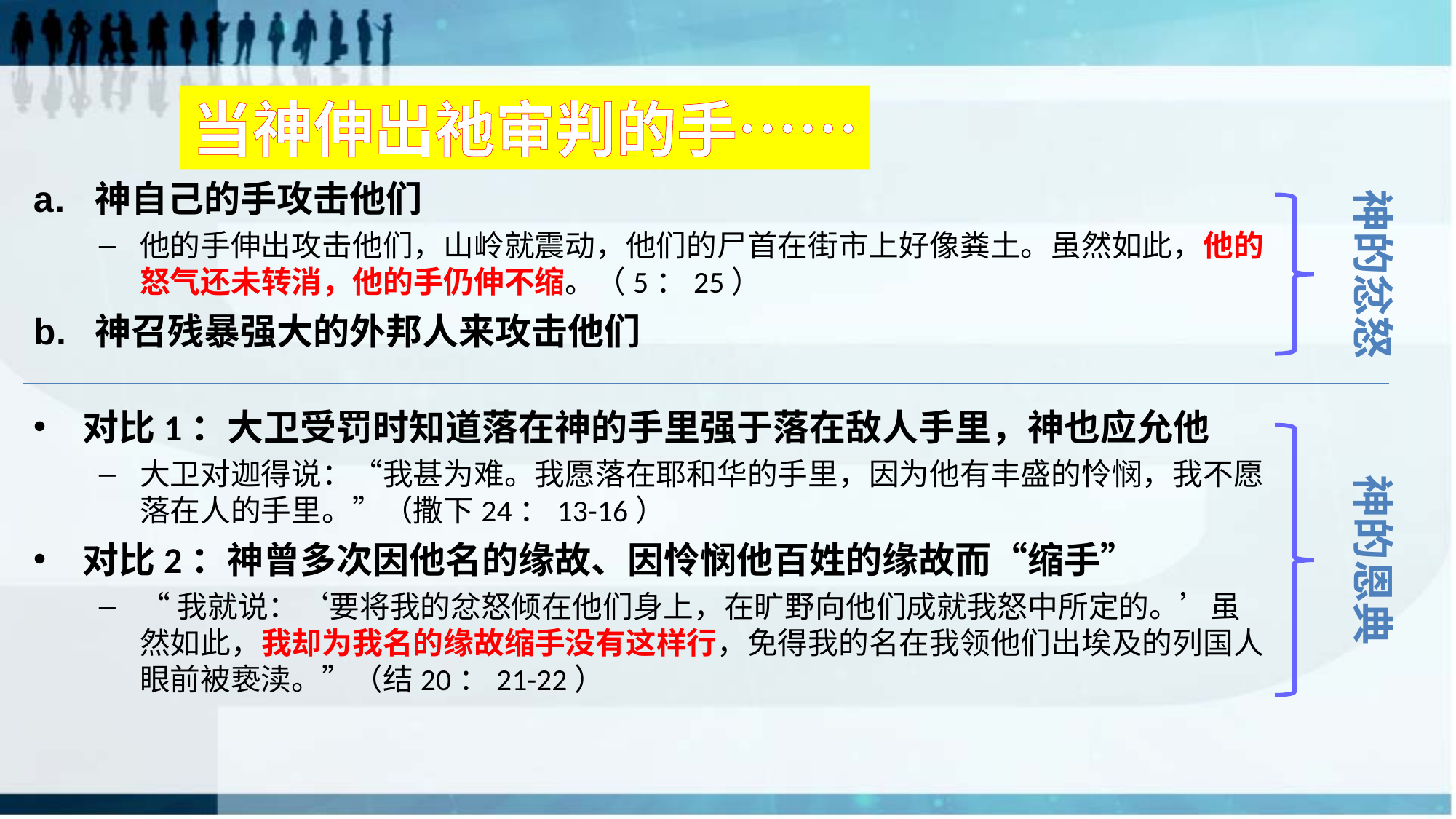

当神伸出祂审判的手……
神自己的手攻击他们
他的手伸出攻击他们，山岭就震动，他们的尸首在街市上好像粪土。虽然如此，他的怒气还未转消，他的手仍伸不缩。（5：25）
神召残暴强大的外邦人来攻击他们

对比1：大卫受罚时知道落在神的手里强于落在敌人手里，神也应允他
大卫对迦得说：“我甚为难。我愿落在耶和华的手里，因为他有丰盛的怜悯，我不愿落在人的手里。”（撒下24：13-16）
对比2：神曾多次因他名的缘故、因怜悯他百姓的缘故而“缩手”
“我就说：‘要将我的忿怒倾在他们身上，在旷野向他们成就我怒中所定的。’虽然如此，我却为我名的缘故缩手没有这样行，免得我的名在我领他们出埃及的列国人眼前被亵渎。”（结20：21-22）
神的忿怒

神的恩典